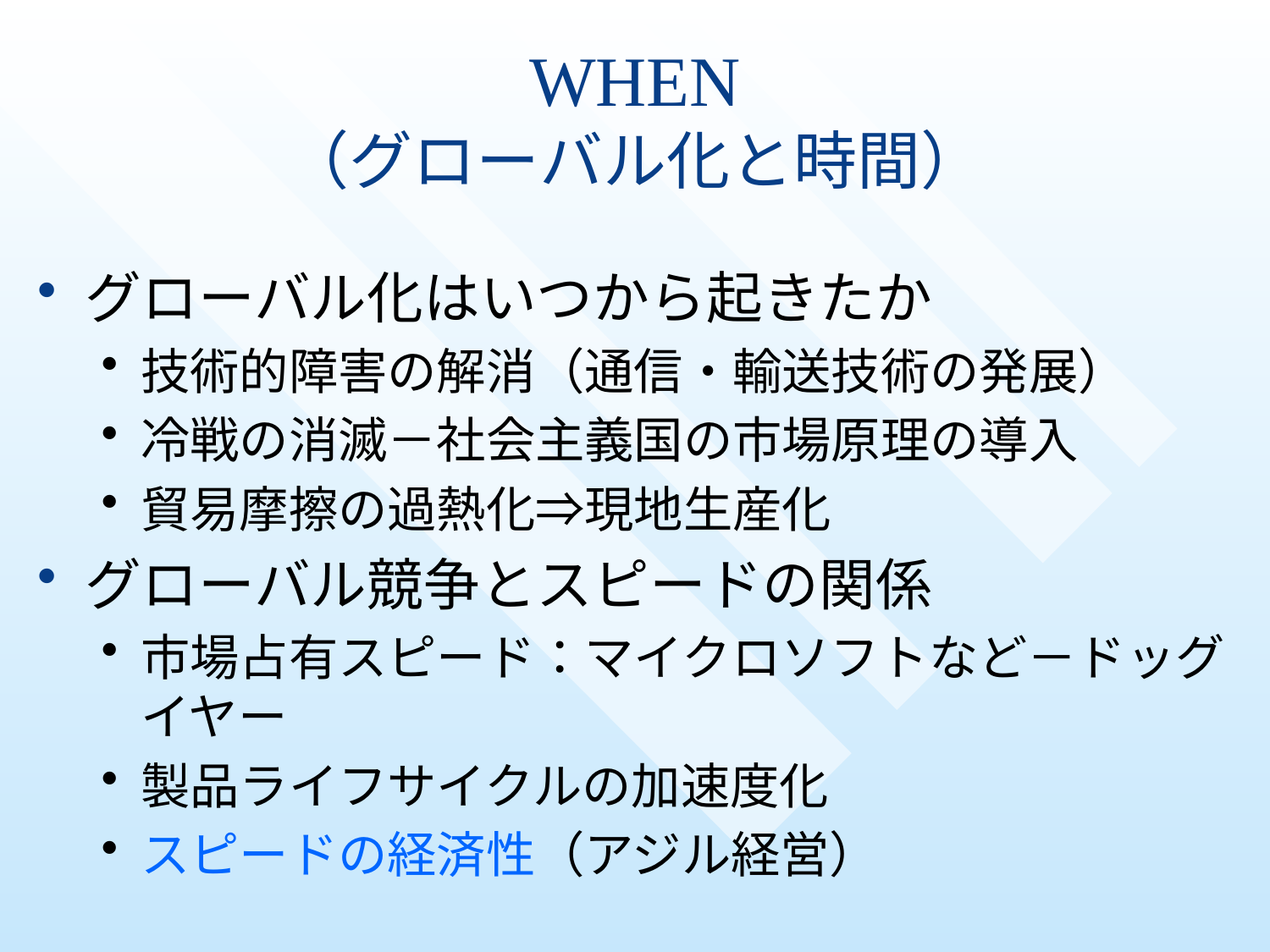

# WHEN （グローバル化と時間）
グローバル化はいつから起きたか
技術的障害の解消（通信・輸送技術の発展）
冷戦の消滅－社会主義国の市場原理の導入
貿易摩擦の過熱化⇒現地生産化
グローバル競争とスピードの関係
市場占有スピード：マイクロソフトなど－ドッグイヤー
製品ライフサイクルの加速度化
スピードの経済性（アジル経営）